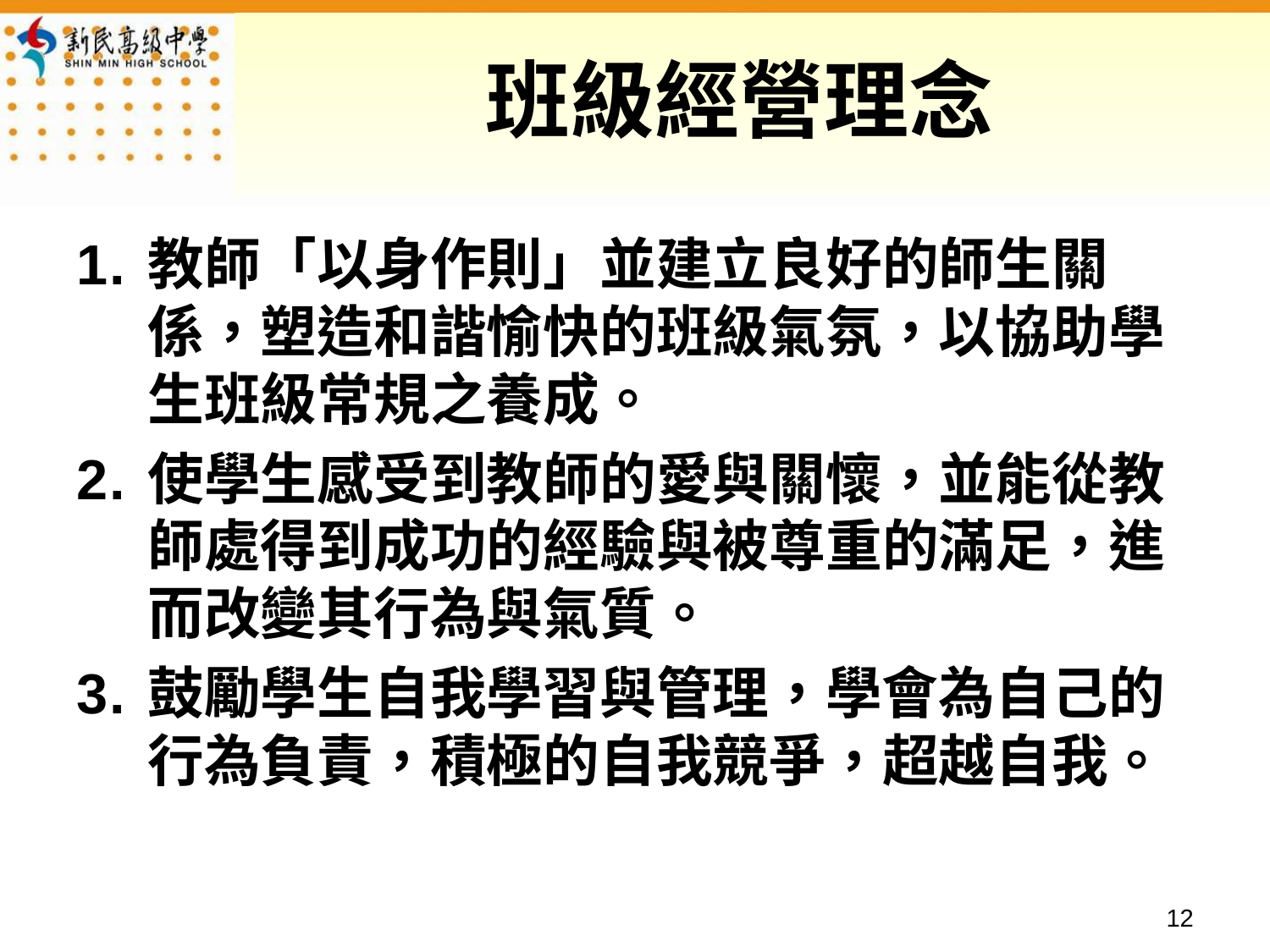

# 班級經營理念
教師「以身作則」並建立良好的師生關係，塑造和諧愉快的班級氣氛，以協助學生班級常規之養成。
使學生感受到教師的愛與關懷，並能從教師處得到成功的經驗與被尊重的滿足，進而改變其行為與氣質。
鼓勵學生自我學習與管理，學會為自己的行為負責，積極的自我競爭，超越自我。

12